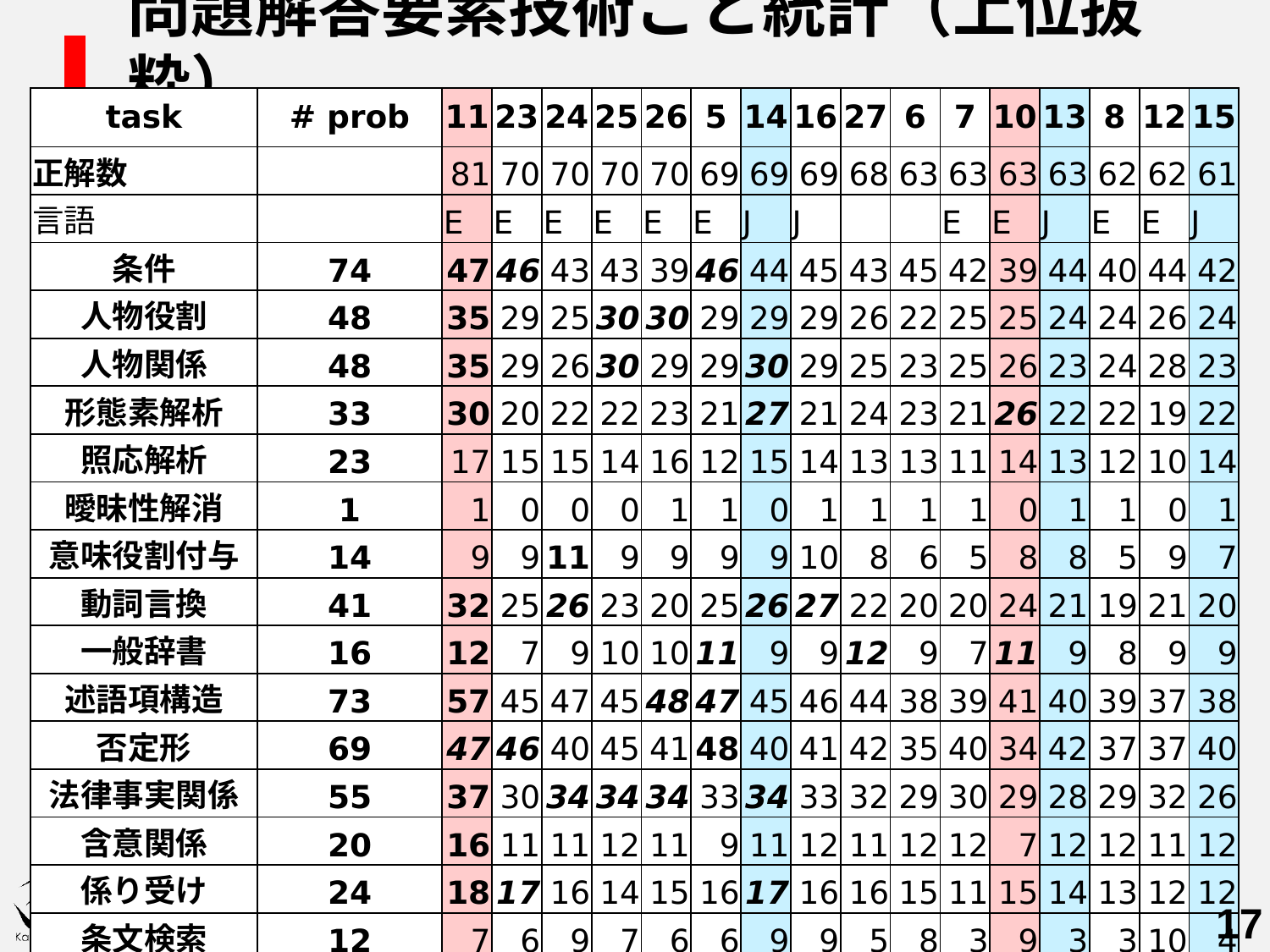

# 問題解答要素技術ごと統計（上位抜粋）
| task | # prob | 11 | 23 | 24 | 25 | 26 | 5 | 14 | 16 | 27 | 6 | 7 | 10 | 13 | 8 | 12 | 15 |
| --- | --- | --- | --- | --- | --- | --- | --- | --- | --- | --- | --- | --- | --- | --- | --- | --- | --- |
| 正解数 |  | 81 | 70 | 70 | 70 | 70 | 69 | 69 | 69 | 68 | 63 | 63 | 63 | 63 | 62 | 62 | 61 |
| 言語 |  | E | E | E | E | E | E | J | J |  |  | E | E | J | E | E | J |
| 条件 | 74 | 47 | 46 | 43 | 43 | 39 | 46 | 44 | 45 | 43 | 45 | 42 | 39 | 44 | 40 | 44 | 42 |
| 人物役割 | 48 | 35 | 29 | 25 | 30 | 30 | 29 | 29 | 29 | 26 | 22 | 25 | 25 | 24 | 24 | 26 | 24 |
| 人物関係 | 48 | 35 | 29 | 26 | 30 | 29 | 29 | 30 | 29 | 25 | 23 | 25 | 26 | 23 | 24 | 28 | 23 |
| 形態素解析 | 33 | 30 | 20 | 22 | 22 | 23 | 21 | 27 | 21 | 24 | 23 | 21 | 26 | 22 | 22 | 19 | 22 |
| 照応解析 | 23 | 17 | 15 | 15 | 14 | 16 | 12 | 15 | 14 | 13 | 13 | 11 | 14 | 13 | 12 | 10 | 14 |
| 曖昧性解消 | 1 | 1 | 0 | 0 | 0 | 1 | 1 | 0 | 1 | 1 | 1 | 1 | 0 | 1 | 1 | 0 | 1 |
| 意味役割付与 | 14 | 9 | 9 | 11 | 9 | 9 | 9 | 9 | 10 | 8 | 6 | 5 | 8 | 8 | 5 | 9 | 7 |
| 動詞言換 | 41 | 32 | 25 | 26 | 23 | 20 | 25 | 26 | 27 | 22 | 20 | 20 | 24 | 21 | 19 | 21 | 20 |
| 一般辞書 | 16 | 12 | 7 | 9 | 10 | 10 | 11 | 9 | 9 | 12 | 9 | 7 | 11 | 9 | 8 | 9 | 9 |
| 述語項構造 | 73 | 57 | 45 | 47 | 45 | 48 | 47 | 45 | 46 | 44 | 38 | 39 | 41 | 40 | 39 | 37 | 38 |
| 否定形 | 69 | 47 | 46 | 40 | 45 | 41 | 48 | 40 | 41 | 42 | 35 | 40 | 34 | 42 | 37 | 37 | 40 |
| 法律事実関係 | 55 | 37 | 30 | 34 | 34 | 34 | 33 | 34 | 33 | 32 | 29 | 30 | 29 | 28 | 29 | 32 | 26 |
| 含意関係 | 20 | 16 | 11 | 11 | 12 | 11 | 9 | 11 | 12 | 11 | 12 | 12 | 7 | 12 | 12 | 11 | 12 |
| 係り受け | 24 | 18 | 17 | 16 | 14 | 15 | 16 | 17 | 16 | 16 | 15 | 11 | 15 | 14 | 13 | 12 | 12 |
| 条文検索 | 12 | 7 | 6 | 9 | 7 | 6 | 6 | 9 | 9 | 5 | 8 | 3 | 9 | 3 | 3 | 10 | 4 |
| 一般言換 | 3 | 3 | 3 | 2 | 2 | 1 | 2 | 1 | 2 | 3 | 0 | 2 | 1 | 2 | 2 | 2 | 2 |
| 箇条書き | 11 | 6 | 6 | 7 | 5 | 4 | 5 | 7 | 7 | 7 | 4 | 5 | 7 | 5 | 5 | 7 | 5 |
| 数値計算 | 1 | 0 | 1 | 0 | 1 | 1 | 1 | 0 | 0 | 1 | 0 | 0 | 0 | 1 | 0 | 0 | 0 |
17